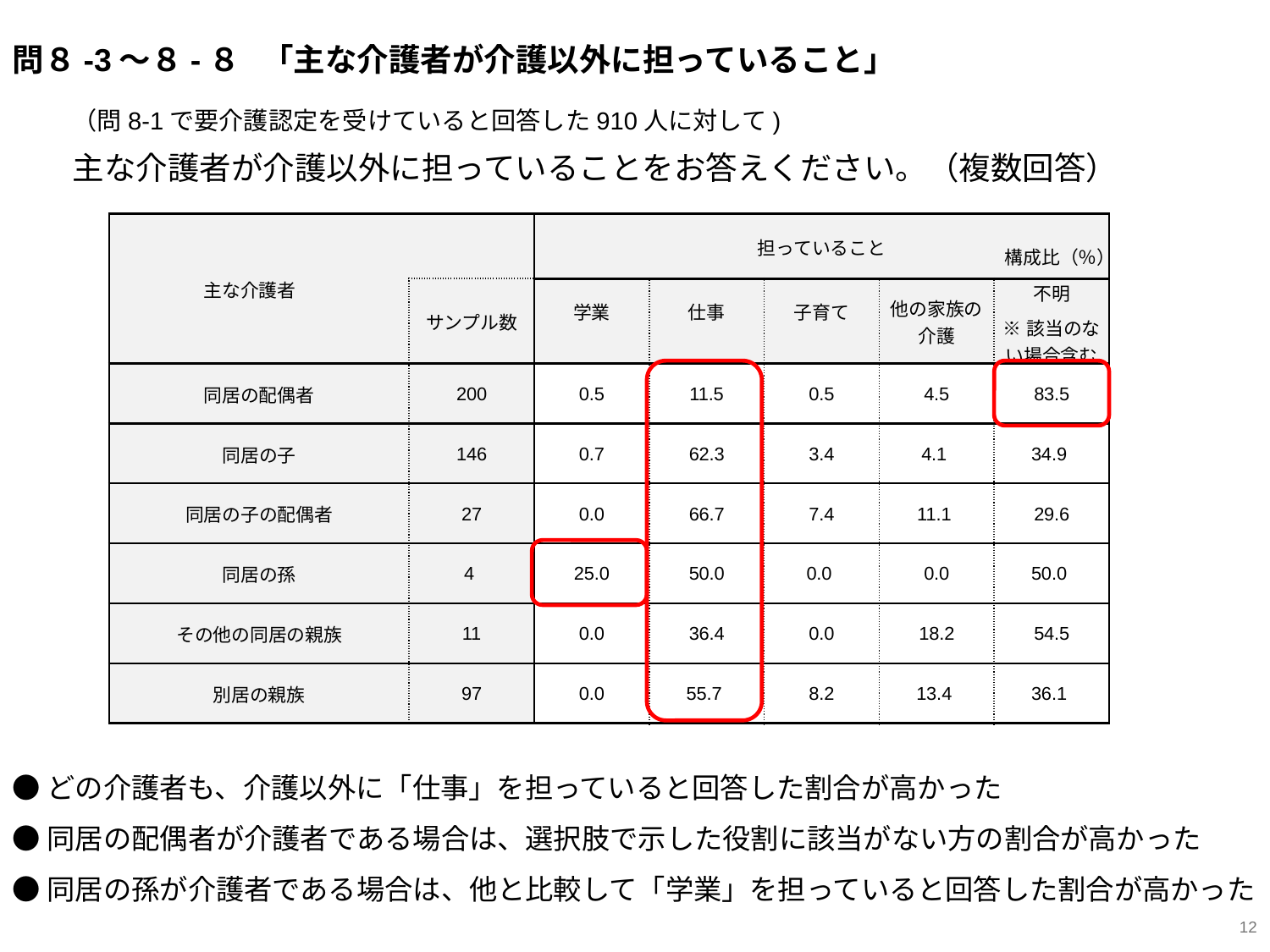

問８-3～８-８   「主な介護者が介護以外に担っていること」
（問8-1で要介護認定を受けていると回答した910人に対して)

主な介護者が介護以外に担っていることをお答えください。（複数回答）
| 主な介護者 |  | 担っていること |  |  |  |  |
| --- | --- | --- | --- | --- | --- | --- |
| 主な介護者 | サンプル数 | 学業 | 仕事 | 子育て | 他の家族の 介護 | 不明 ※該当のない場合含む |
| 同居の配偶者 | 200 | 0.5 | 11.5 | 0.5 | 4.5 | 83.5 |
| 同居の子 | 146 | 0.7 | 62.3 | 3.4 | 4.1 | 34.9 |
| 同居の子の配偶者 | 27 | 0.0 | 66.7 | 7.4 | 11.1 | 29.6 |
| 同居の孫 | 4 | 25.0 | 50.0 | 0.0 | 0.0 | 50.0 |
| その他の同居の親族 | 11 | 0.0 | 36.4 | 0.0 | 18.2 | 54.5 |
| 別居の親族 | 97 | 0.0 | 55.7 | 8.2 | 13.4 | 36.1 |
構成比（％）

●どの介護者も、介護以外に「仕事」を担っていると回答した割合が高かった

●同居の配偶者が介護者である場合は、選択肢で示した役割に該当がない方の割合が高かった

●同居の孫が介護者である場合は、他と比較して「学業」を担っていると回答した割合が高かった
12